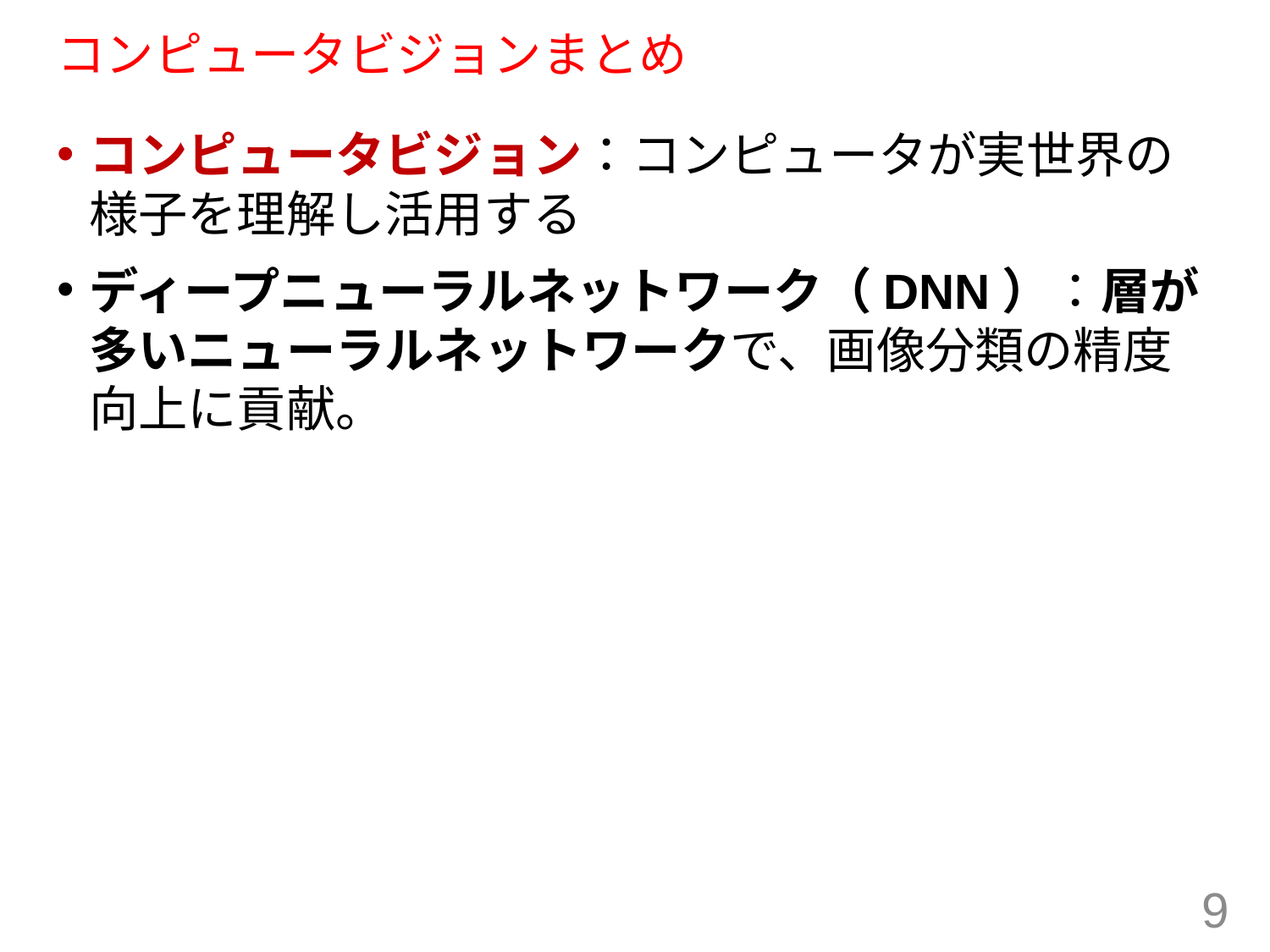

# コンピュータビジョンまとめ
コンピュータビジョン：コンピュータが実世界の様子を理解し活用する
ディープニューラルネットワーク（DNN）：層が多いニューラルネットワークで、画像分類の精度向上に貢献。
9